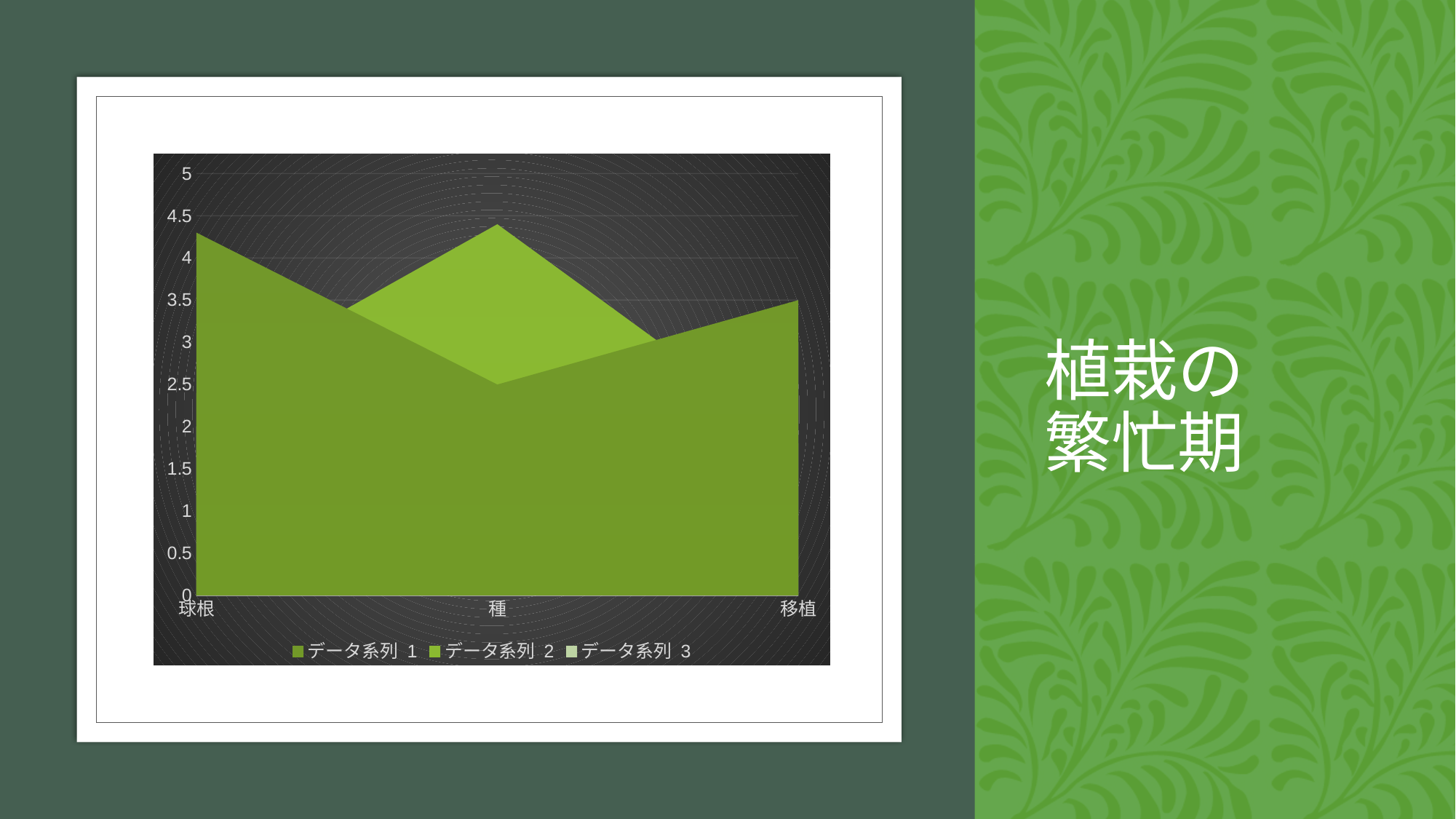

# 植栽の 繁忙期

### Chart

| Category | データ系列 1 | データ系列 2 | データ系列 3 |
|---|---|---|---|
| 球根 | 4.3 | 2.4 | 2.0 |
| 種 | 2.5 | 4.4 | 2.0 |
| 移植 | 3.5 | 1.8 | 3.0 |